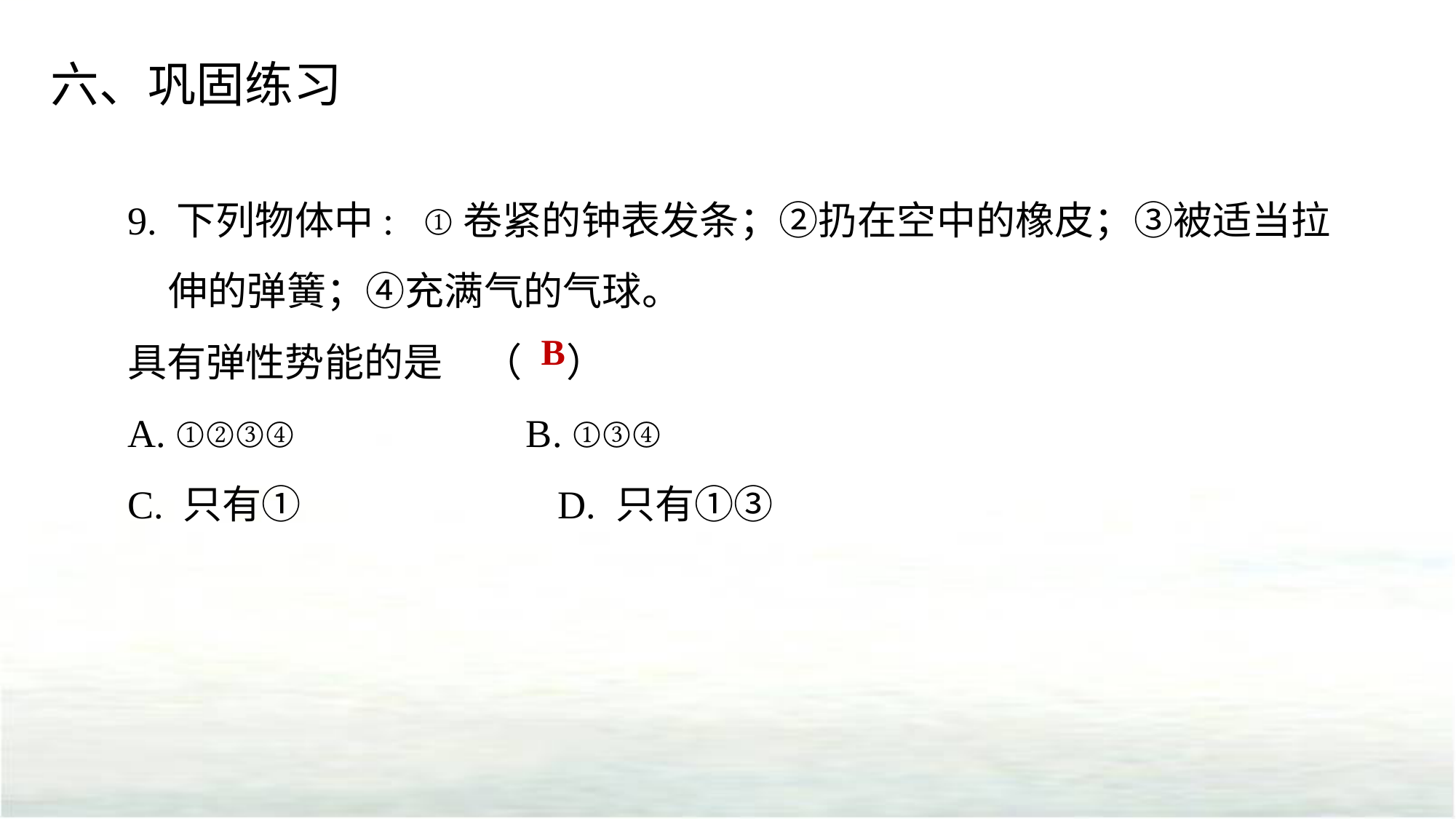

六、巩固练习
9. 下列物体中:   ①卷紧的钟表发条；②扔在空中的橡皮；③被适当拉伸的弹簧；④充满气的气球。
具有弹性势能的是 （     ）
A. ①②③④　　　　      B. ①③④
C. 只有①　　　　          D. 只有①③
B